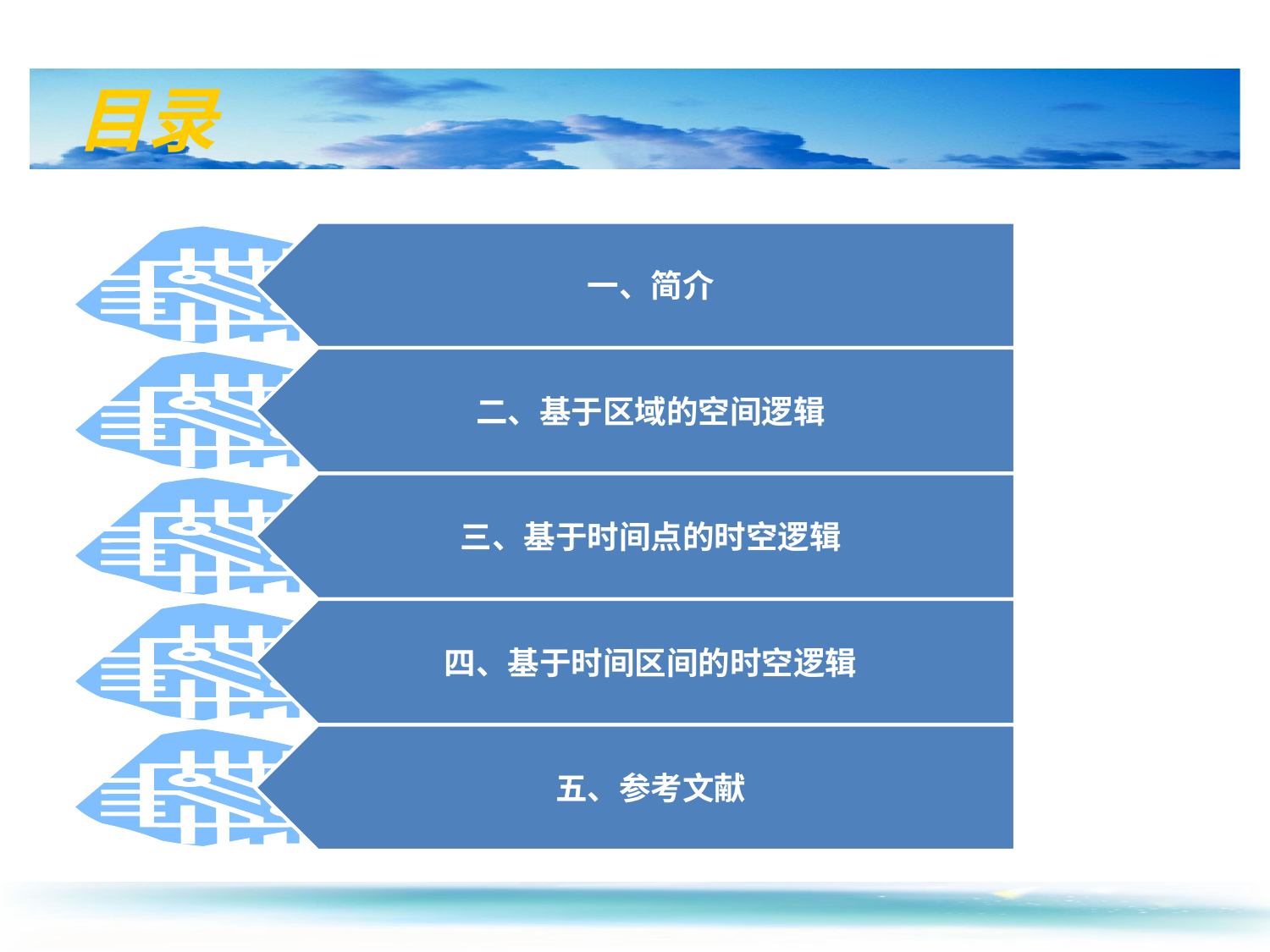

# 目录
一、简介
四、基于时间区间的时空逻辑
二、基于区域的空间逻辑
三、基于时间点的时空逻辑
五、参考文献